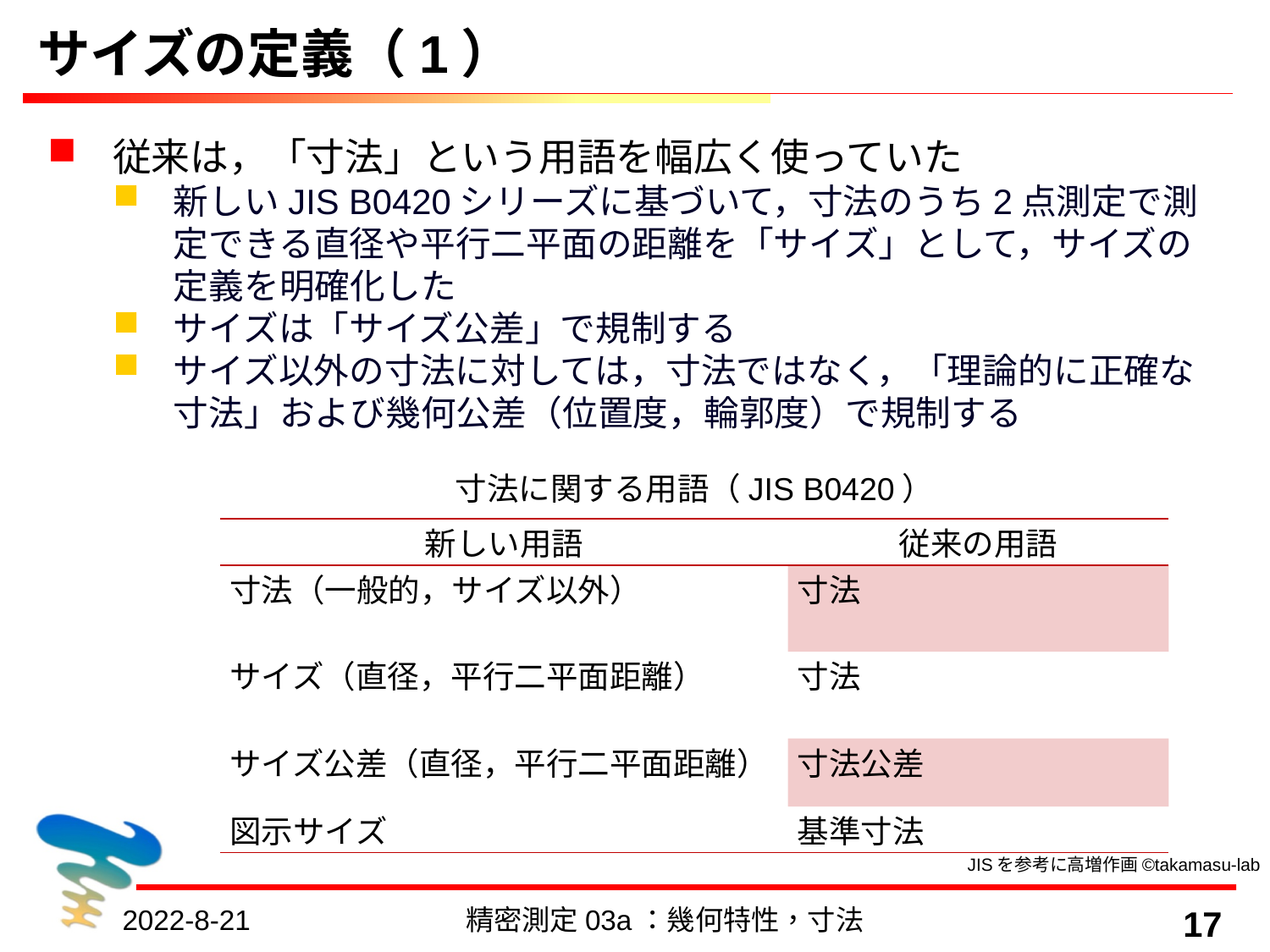

# サイズの定義（1）
従来は，「寸法」という用語を幅広く使っていた
新しいJIS B0420シリーズに基づいて，寸法のうち2点測定で測定できる直径や平行二平面の距離を「サイズ」として，サイズの定義を明確化した
サイズは「サイズ公差」で規制する
サイズ以外の寸法に対しては，寸法ではなく，「理論的に正確な寸法」および幾何公差（位置度，輪郭度）で規制する
寸法に関する用語（JIS B0420）
| 新しい用語 | 従来の用語 |
| --- | --- |
| 寸法（一般的，サイズ以外） | 寸法 |
| サイズ（直径，平行二平面距離） | 寸法 |
| サイズ公差（直径，平行二平面距離） | 寸法公差 |
| 図示サイズ | 基準寸法 |
JISを参考に高増作画©takamasu-lab
2022-8-21
精密測定03a：幾何特性，寸法
17